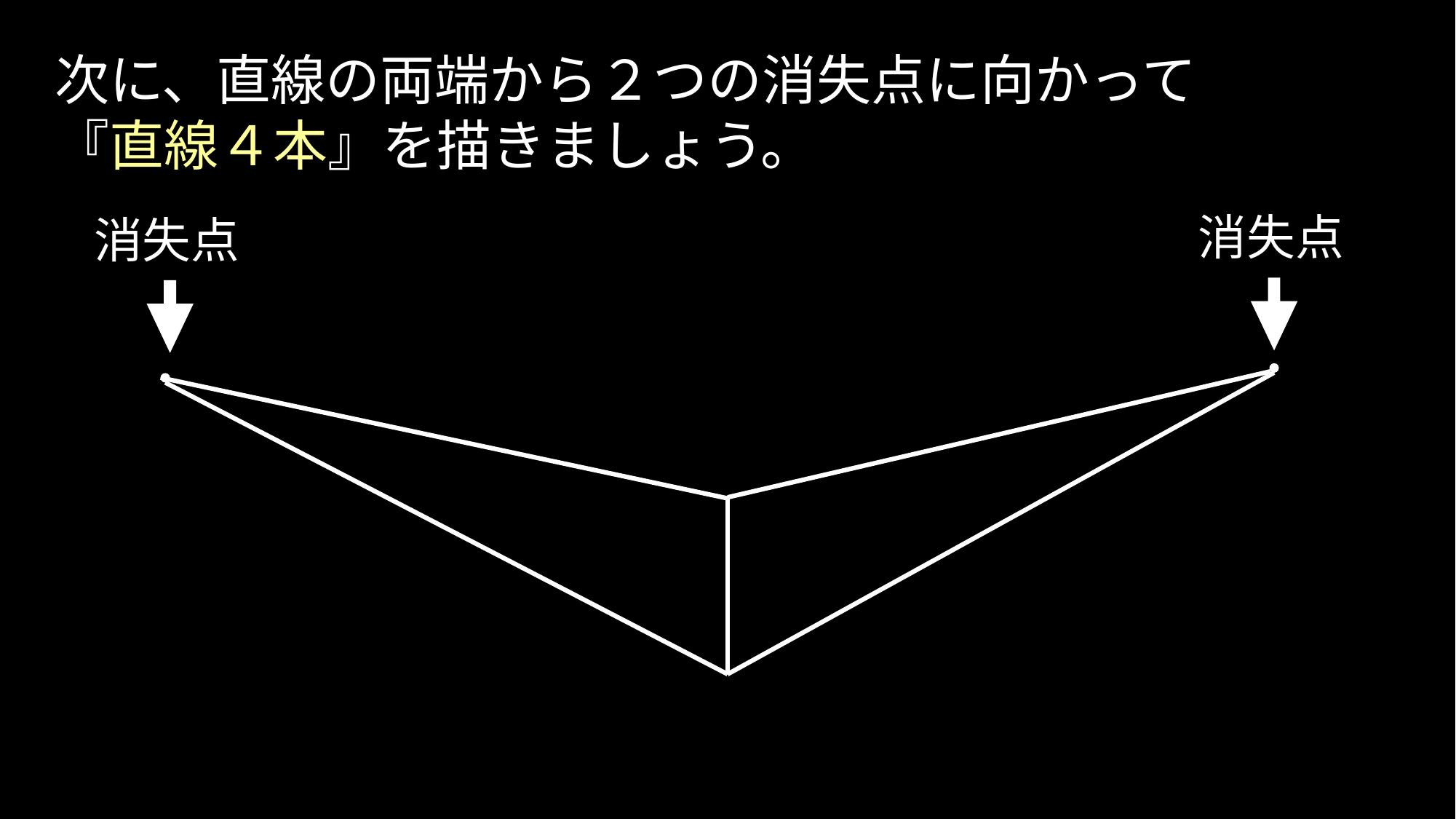

次に、直線の両端から２つの消失点に向かって
『直線４本』を描きましょう。
消失点
消失点